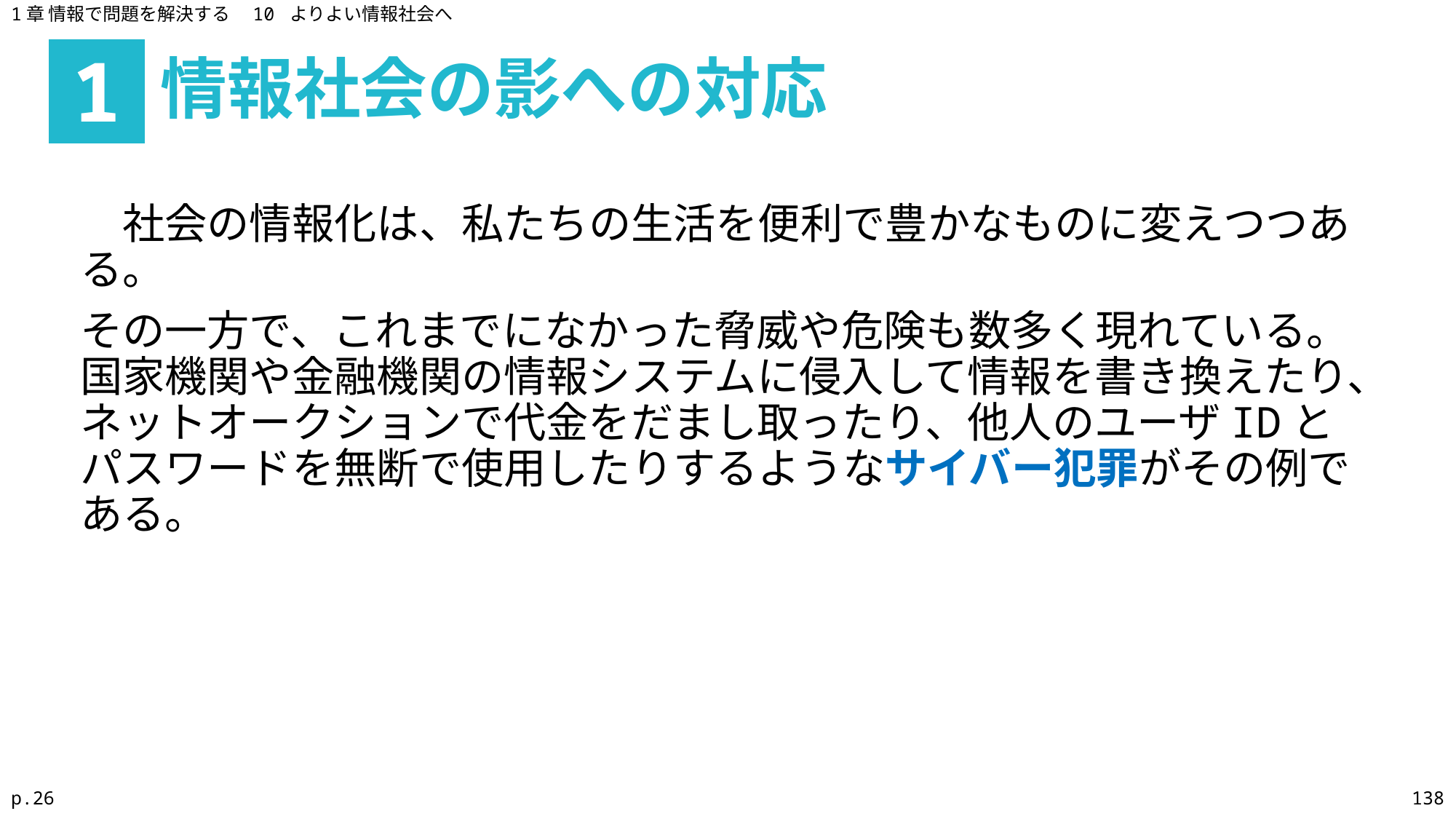

1章 情報で問題を解決する　10 よりよい情報社会へ
情報社会の影への対応
1
　社会の情報化は、私たちの生活を便利で豊かなものに変えつつある。
その一方で、これまでになかった脅威や危険も数多く現れている。国家機関や金融機関の情報システムに侵入して情報を書き換えたり、ネットオークションで代金をだまし取ったり、他人のユーザIDとパスワードを無断で使用したりするようなサイバー犯罪がその例である。
p.26
138